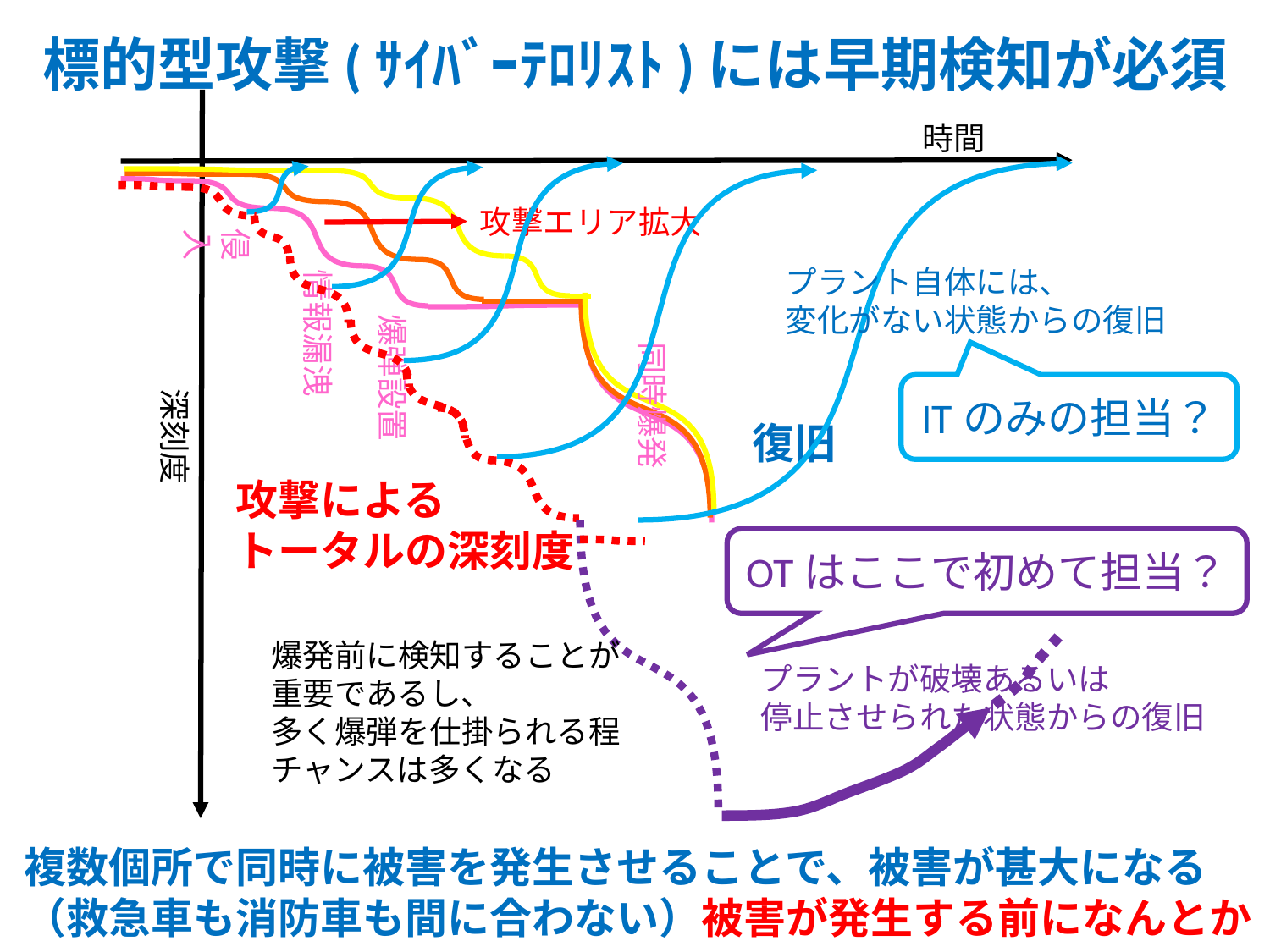

# 標的型攻撃(ｻｲﾊﾞｰﾃﾛﾘｽﾄ)には早期検知が必須
時間
攻撃エリア拡大
侵入
情報漏洩
爆弾設置
同時爆発
深刻度
復旧
攻撃による
トータルの深刻度

プラント自体には、
変化がない状態からの復旧
ITのみの担当？
OTはここで初めて担当？
爆発前に検知することが
重要であるし、
多く爆弾を仕掛られる程
チャンスは多くなる
プラントが破壊あるいは
停止させられた状態からの復旧
複数個所で同時に被害を発生させることで、被害が甚大になる
（救急車も消防車も間に合わない）被害が発生する前になんとか